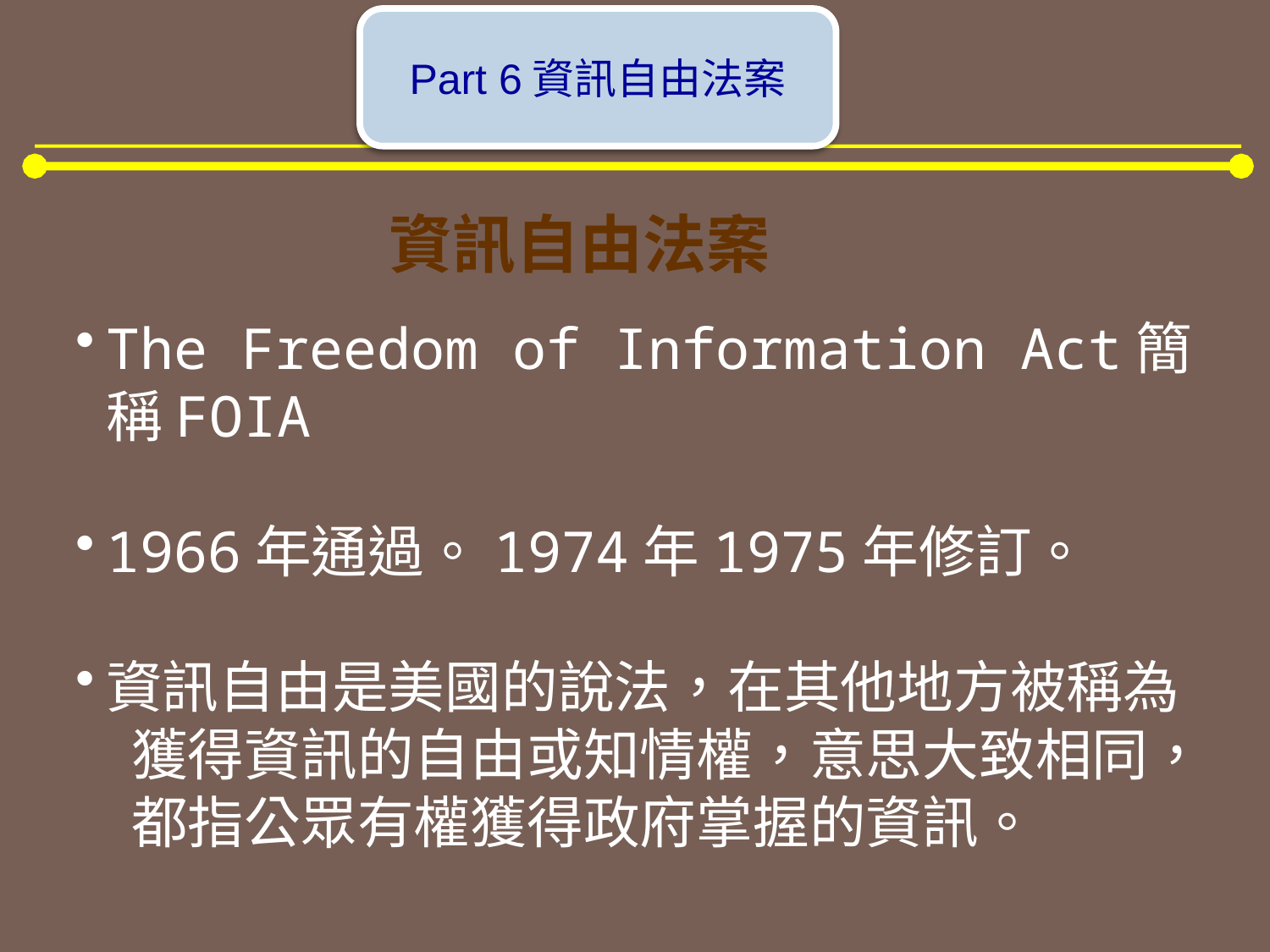

Part 6資訊自由法案

資訊自由法案
The Freedom of Information Act簡稱FOIA

1966年通過。1974年1975年修訂。

資訊自由是美國的說法，在其他地方被稱為
  獲得資訊的自由或知情權，意思大致相同，
  都指公眾有權獲得政府掌握的資訊。